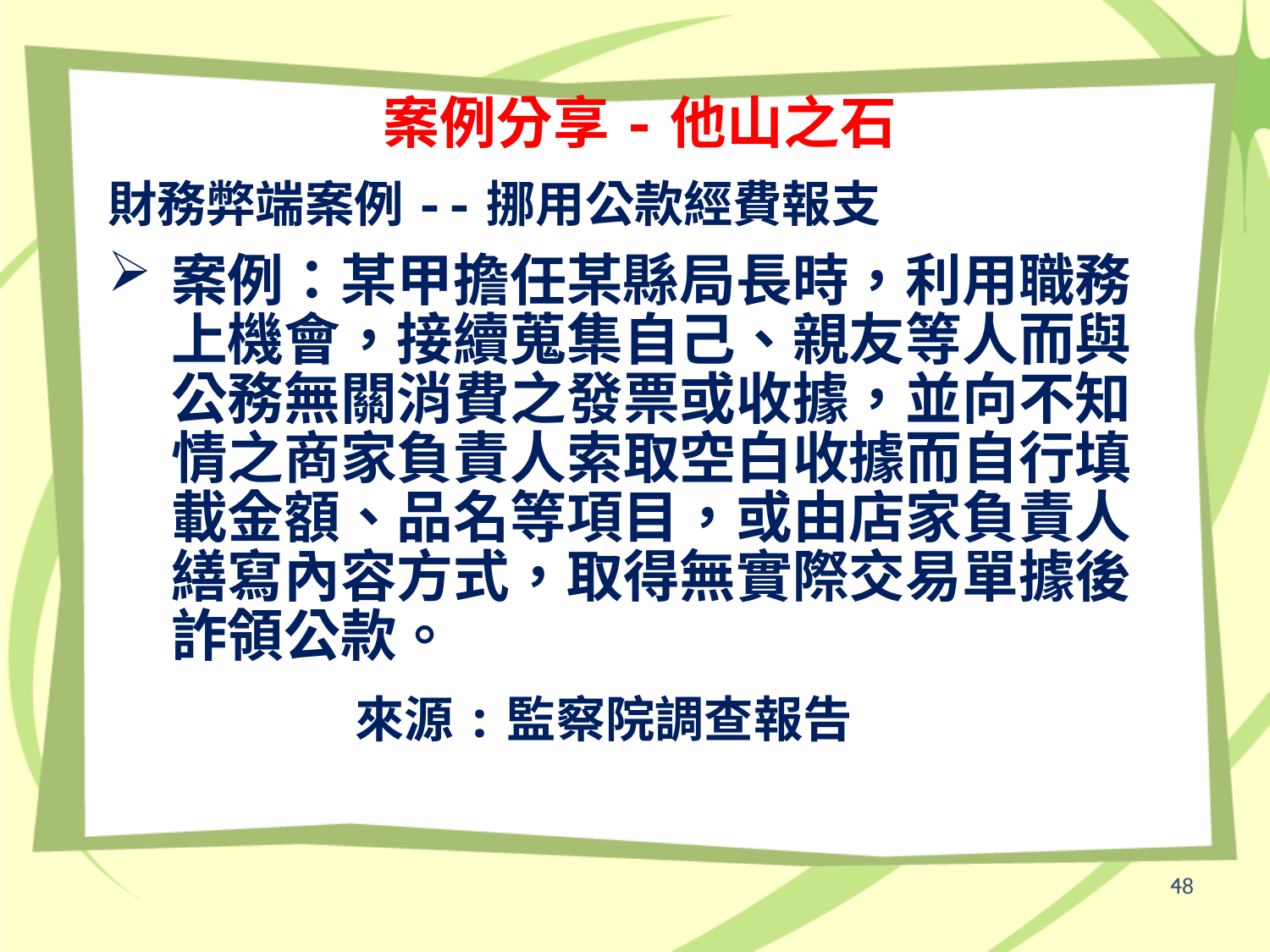

# 案例分享-他山之石
財務弊端案例--挪用公款經費報支
案例：某甲擔任某縣局長時，利用職務上機會，接續蒐集自己、親友等人而與公務無關消費之發票或收據，並向不知情之商家負責人索取空白收據而自行填載金額、品名等項目，或由店家負責人繕寫內容方式，取得無實際交易單據後詐領公款。
                     來源:監察院調查報告

48